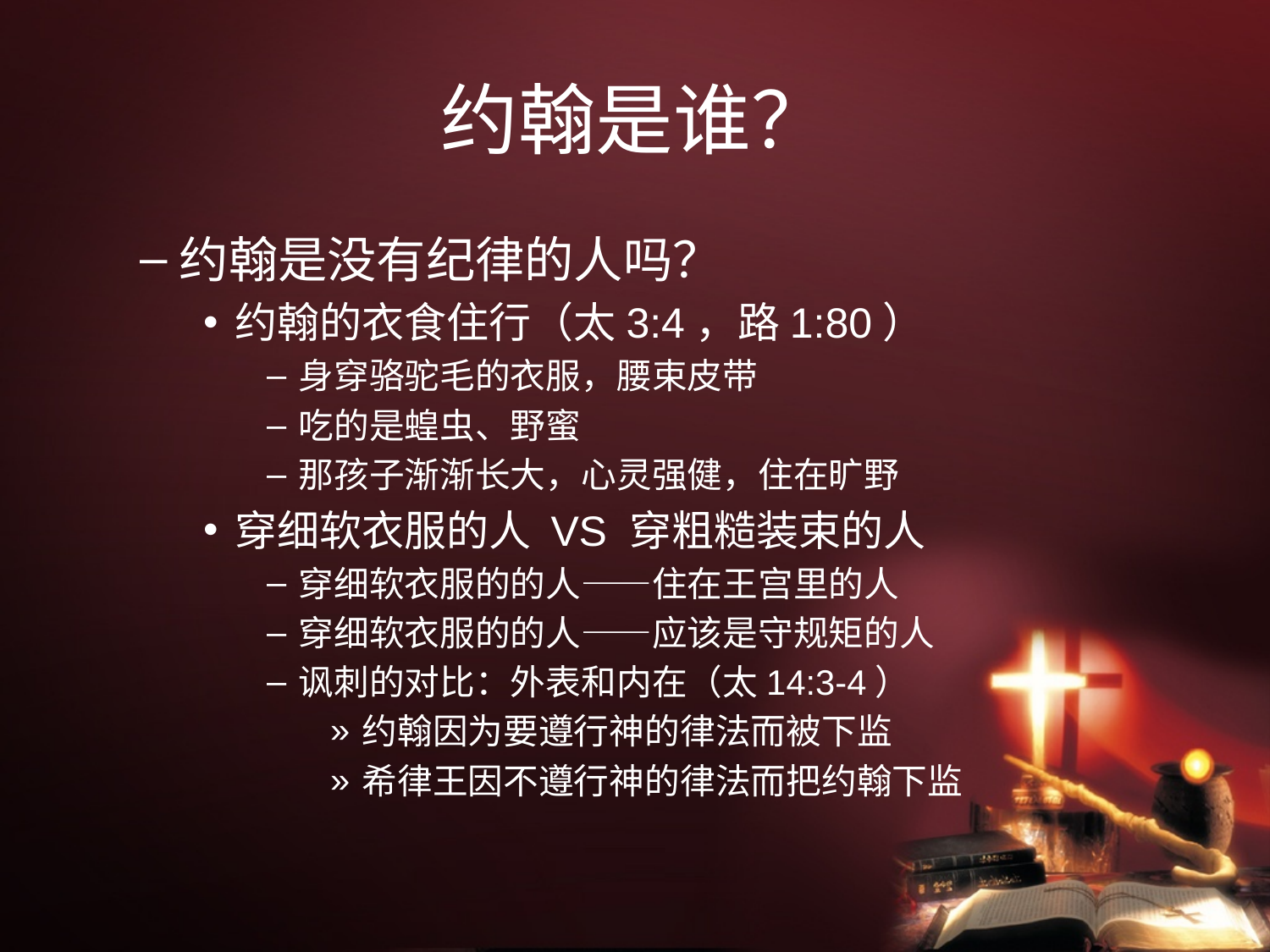

# 约翰是谁？
约翰是没有纪律的人吗？
约翰的衣食住行（太3:4，路1:80）
身穿骆驼毛的衣服，腰束皮带
吃的是蝗虫、野蜜
那孩子渐渐长大，心灵强健，住在旷野
穿细软衣服的人 VS 穿粗糙装束的人
穿细软衣服的的人——住在王宫里的人
穿细软衣服的的人——应该是守规矩的人
讽刺的对比：外表和内在（太14:3-4）
约翰因为要遵行神的律法而被下监
希律王因不遵行神的律法而把约翰下监